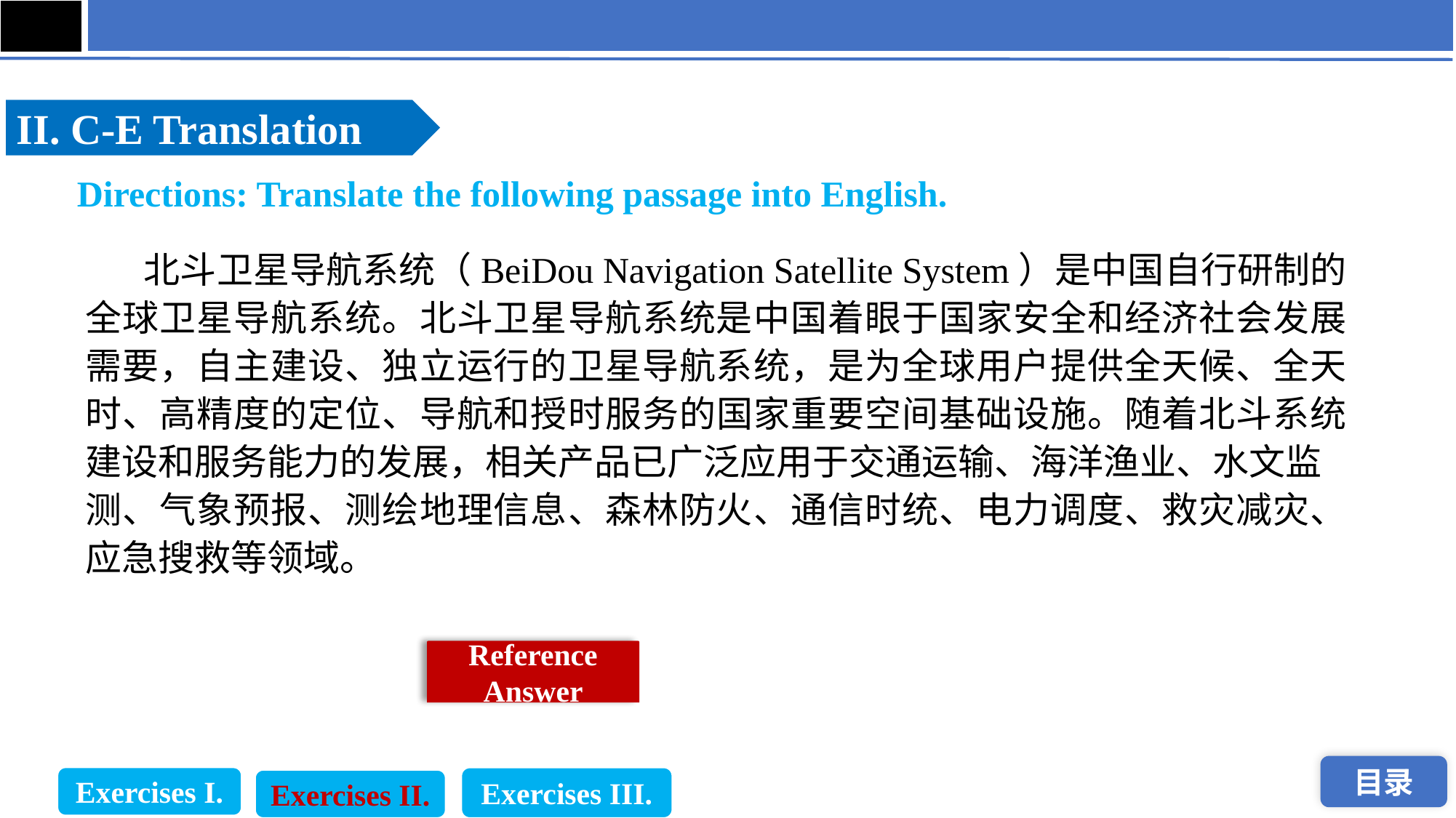

II. C-E Translation
Directions: Translate the following passage into English.
      北斗卫星导航系统（BeiDou Navigation Satellite System）是中国自行研制的全球卫星导航系统。北斗卫星导航系统是中国着眼于国家安全和经济社会发展需要，自主建设、独立运行的卫星导航系统，是为全球用户提供全天候、全天时、高精度的定位、导航和授时服务的国家重要空间基础设施。随着北斗系统建设和服务能力的发展，相关产品已广泛应用于交通运输、海洋渔业、水文监
测、气象预报、测绘地理信息、森林防火、通信时统、电力调度、救灾减灾、应急搜救等领域。
Reference Answer
Exercises I.
Exercises III.
Exercises II.